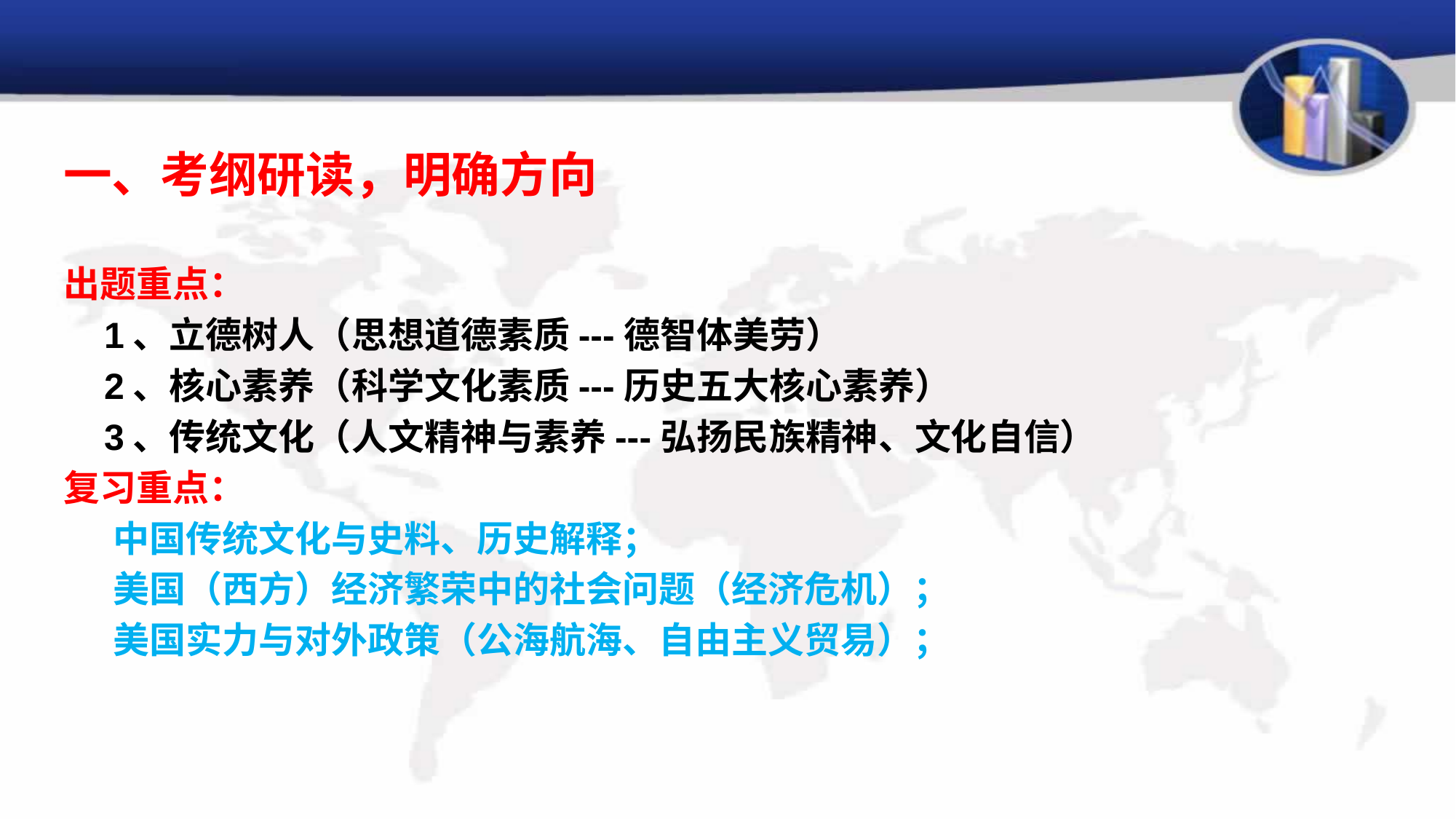

一、考纲研读，明确方向

出题重点：
    1、立德树人（思想道德素质---德智体美劳）
    2、核心素养（科学文化素质---历史五大核心素养）
    3、传统文化（人文精神与素养---弘扬民族精神、文化自信）
复习重点：
     中国传统文化与史料、历史解释；
     美国（西方）经济繁荣中的社会问题（经济危机）；
     美国实力与对外政策（公海航海、自由主义贸易）；